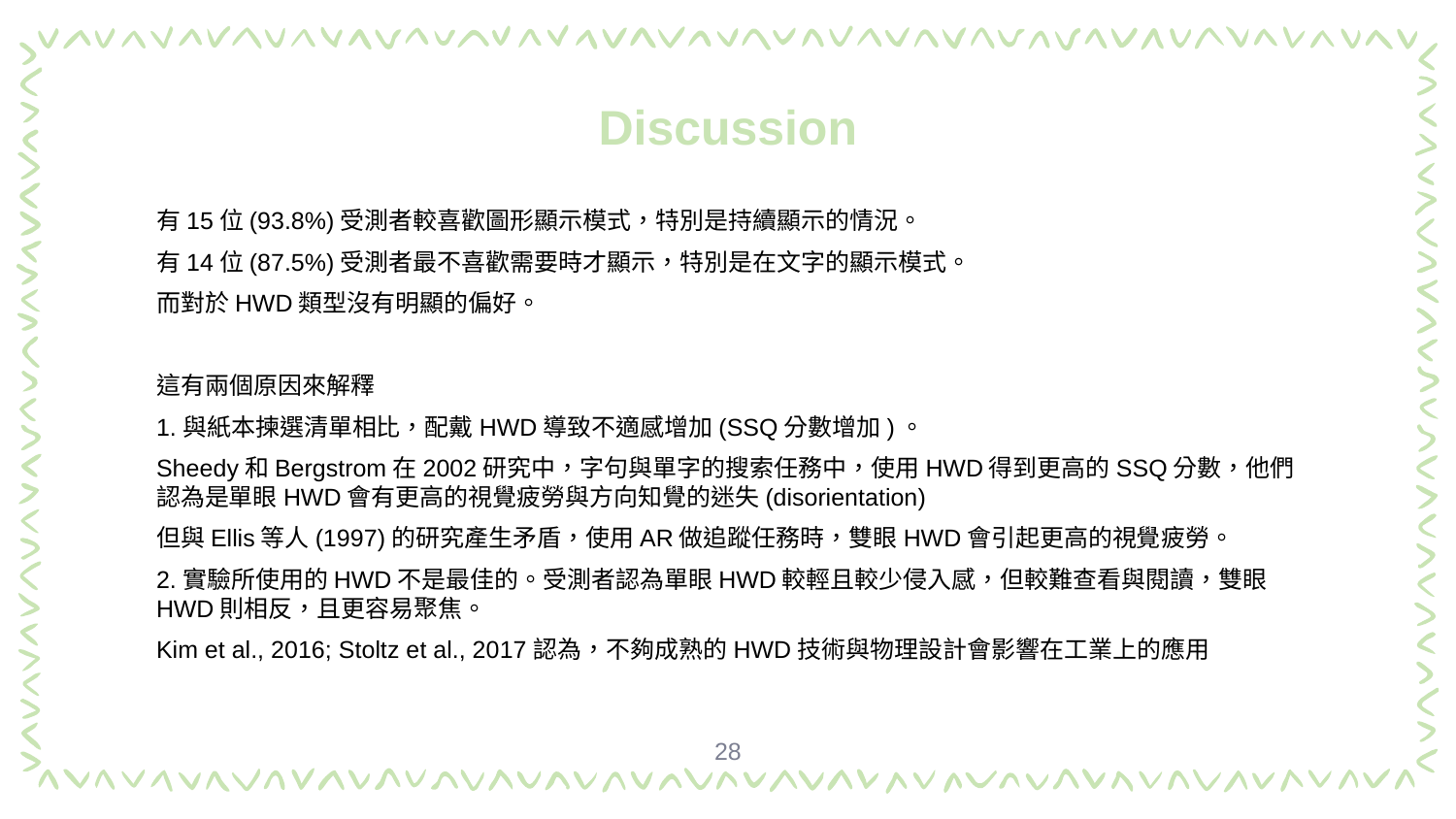

# Discussion
有15位(93.8%)受測者較喜歡圖形顯示模式，特別是持續顯示的情況。
有14位(87.5%)受測者最不喜歡需要時才顯示，特別是在文字的顯示模式。
而對於HWD類型沒有明顯的偏好。

這有兩個原因來解釋
1.與紙本揀選清單相比，配戴HWD導致不適感增加(SSQ分數增加)。
Sheedy和Bergstrom在2002研究中，字句與單字的搜索任務中，使用HWD得到更高的SSQ分數，他們認為是單眼HWD會有更高的視覺疲勞與方向知覺的迷失(disorientation)
但與Ellis等人(1997)的研究產生矛盾，使用AR做追蹤任務時，雙眼HWD會引起更高的視覺疲勞。
2.實驗所使用的HWD不是最佳的。受測者認為單眼HWD較輕且較少侵入感，但較難查看與閱讀，雙眼HWD則相反，且更容易聚焦。
Kim et al., 2016; Stoltz et al., 2017認為，不夠成熟的HWD技術與物理設計會影響在工業上的應用
28